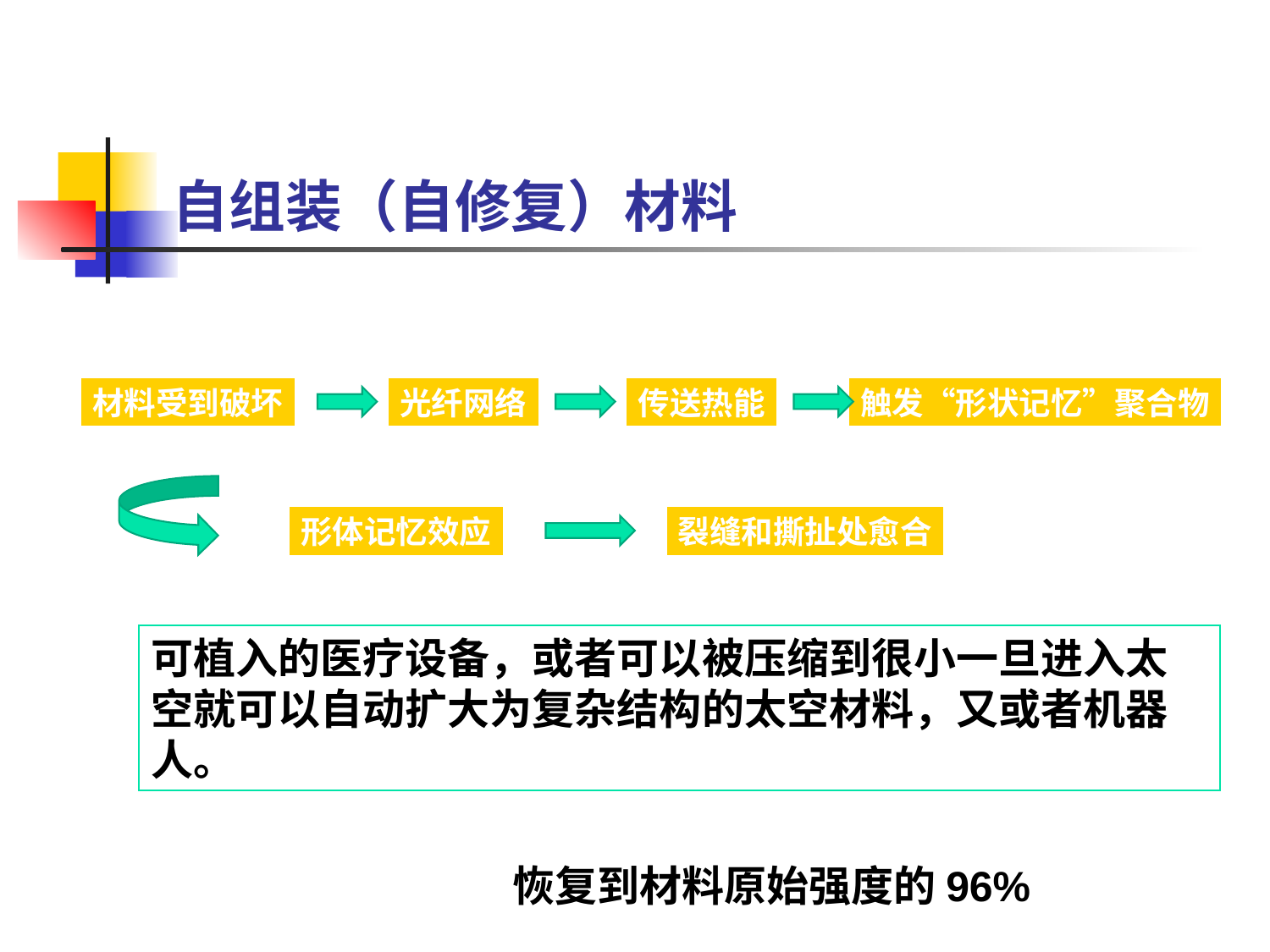

# 自组装（自修复）材料

材料受到破坏
光纤网络
传送热能
触发“形状记忆”聚合物

形体记忆效应
裂缝和撕扯处愈合

可植入的医疗设备，或者可以被压缩到很小一旦进入太空就可以自动扩大为复杂结构的太空材料，又或者机器 人。
恢复到材料原始强度的96%